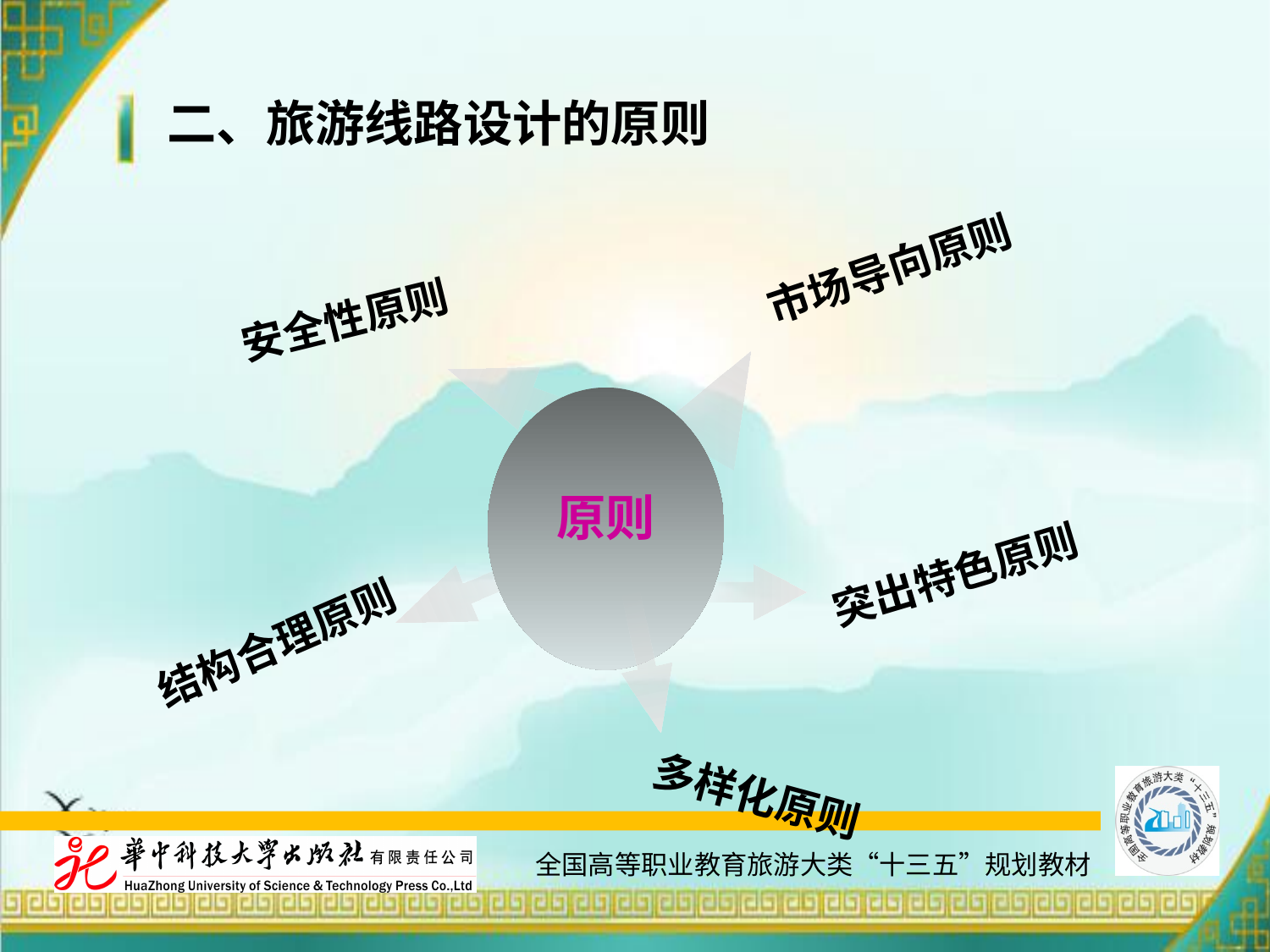

二、旅游线路设计的原则
市场导向原则
安全性原则

原则

突出特色原则

结构合理原则
多样化原则